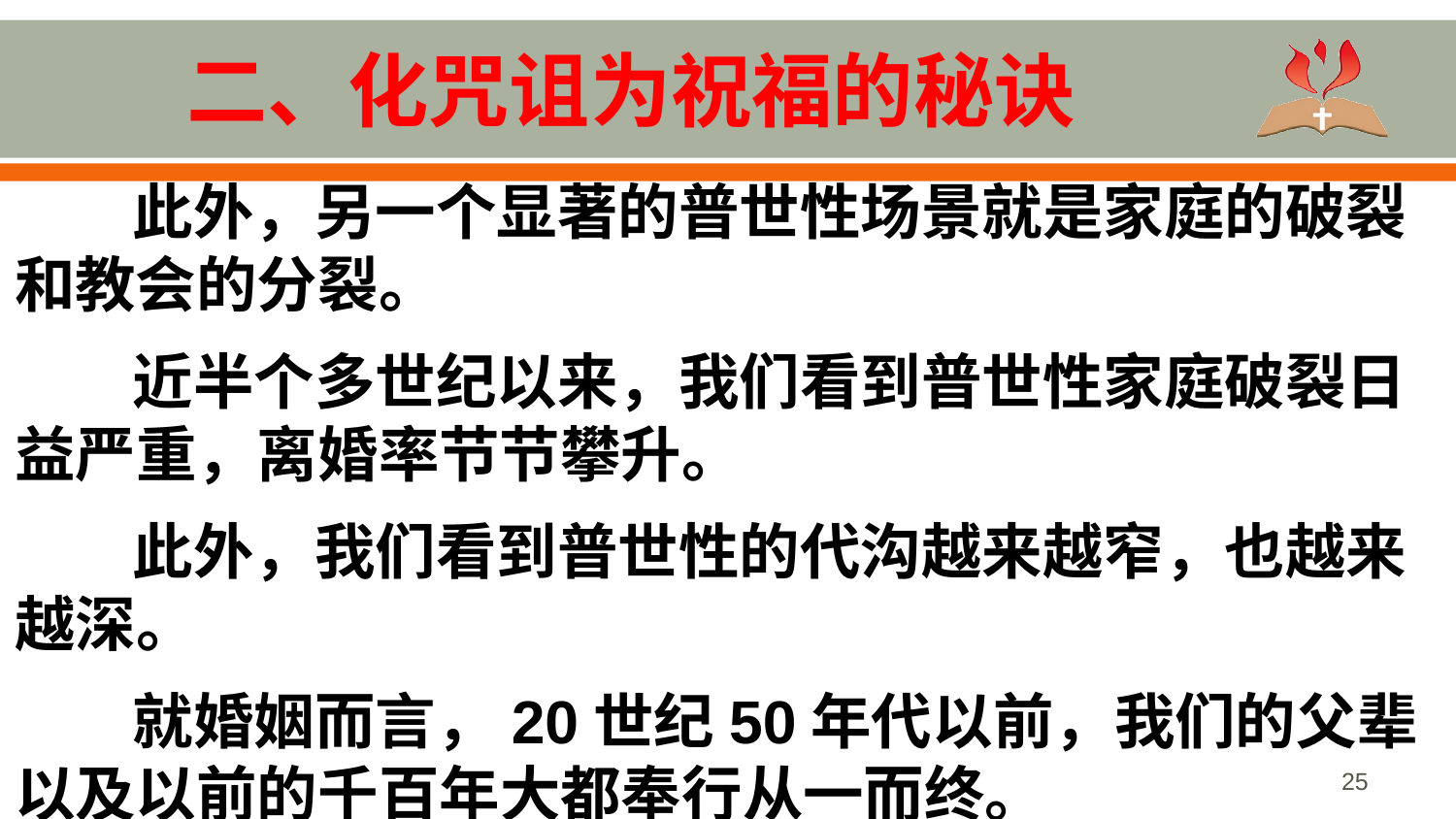

# 二、化咒诅为祝福的秘诀
此外，另一个显著的普世性场景就是家庭的破裂和教会的分裂。
近半个多世纪以来，我们看到普世性家庭破裂日益严重，离婚率节节攀升。
此外，我们看到普世性的代沟越来越窄，也越来越深。
就婚姻而言，20世纪50年代以前，我们的父辈以及以前的千百年大都奉行从一而终。

25